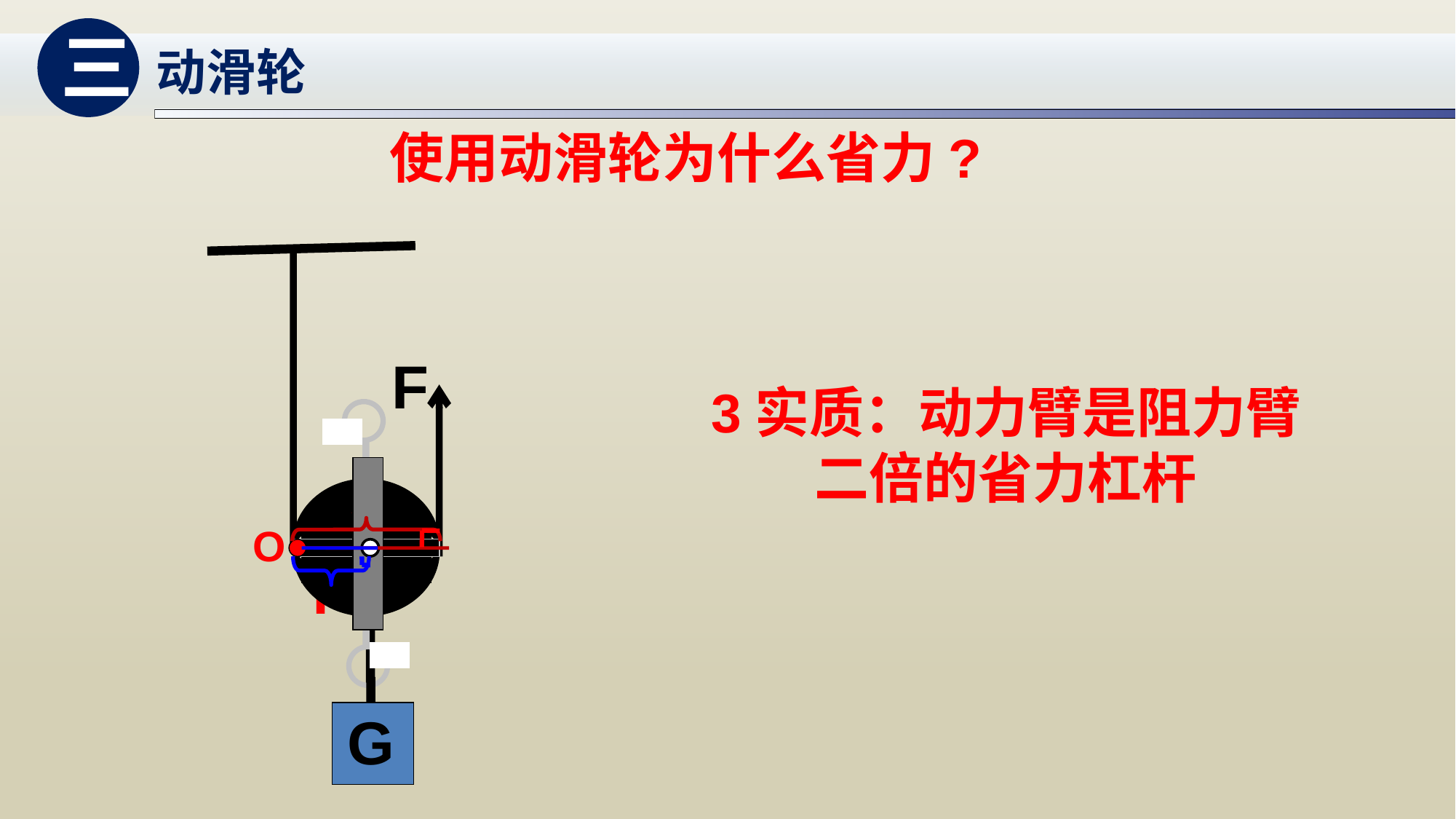

三

动滑轮

使用动滑轮为什么省力?

F
3实质：动力臂是阻力臂
二倍的省力杠杆

2r

O

r

G